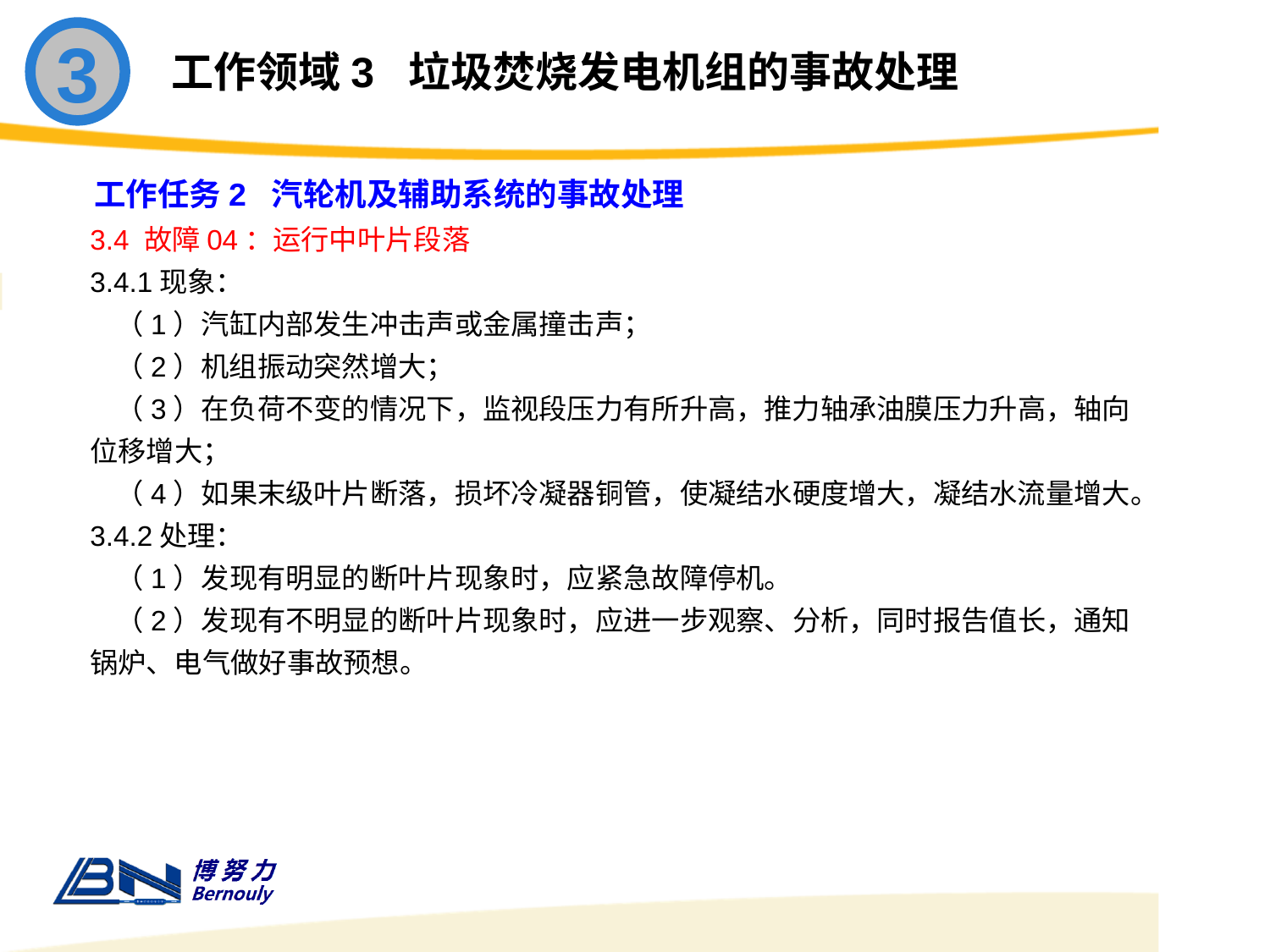

3
工作领域3  垃圾焚烧发电机组的事故处理
工作任务2  汽轮机及辅助系统的事故处理
3.4 故障04：运行中叶片段落
3.4.1现象：
   （1）汽缸内部发生冲击声或金属撞击声；
   （2）机组振动突然增大；
   （3）在负荷不变的情况下，监视段压力有所升高，推力轴承油膜压力升高，轴向位移增大；
   （4）如果末级叶片断落，损坏冷凝器铜管，使凝结水硬度增大，凝结水流量增大。
3.4.2处理：
   （1）发现有明显的断叶片现象时，应紧急故障停机。
   （2）发现有不明显的断叶片现象时，应进一步观察、分析，同时报告值长，通知锅炉、电气做好事故预想。